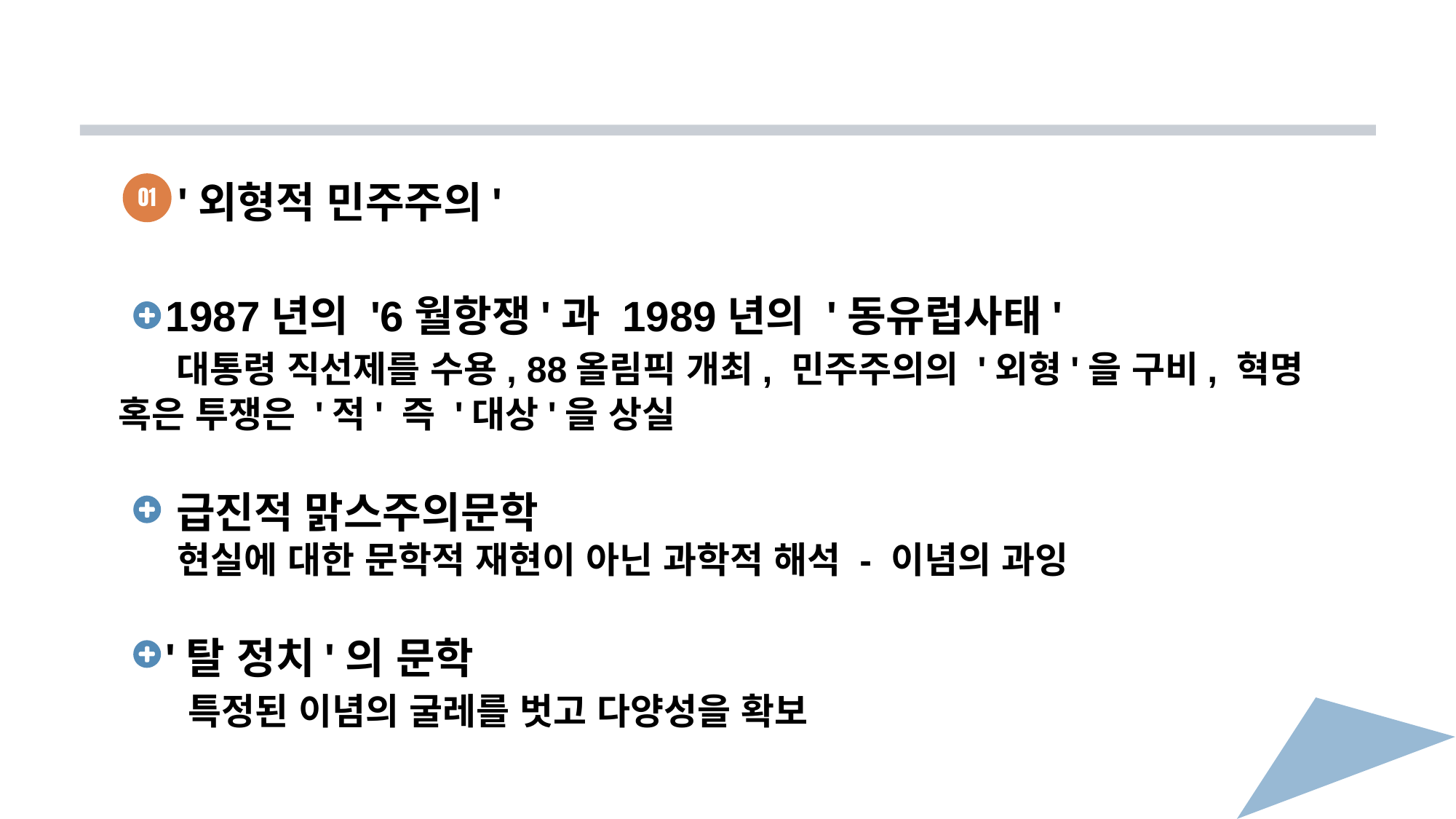

'외형적 민주주의'

    1987년의 '6월항쟁'과 1989년의 '동유럽사태'
    대통령 직선제를 수용, 88올림픽 개최, 민주주의의 '외형'을 구비, 혁명 혹은 투쟁은 '적' 즉 '대상'을 상실

    급진적 맑스주의문학
      현실에 대한 문학적 재현이 아닌 과학적 해석 - 이념의 과잉

    '탈 정치'의 문학
     특정된 이념의 굴레를 벗고 다양성을 확보
01

19